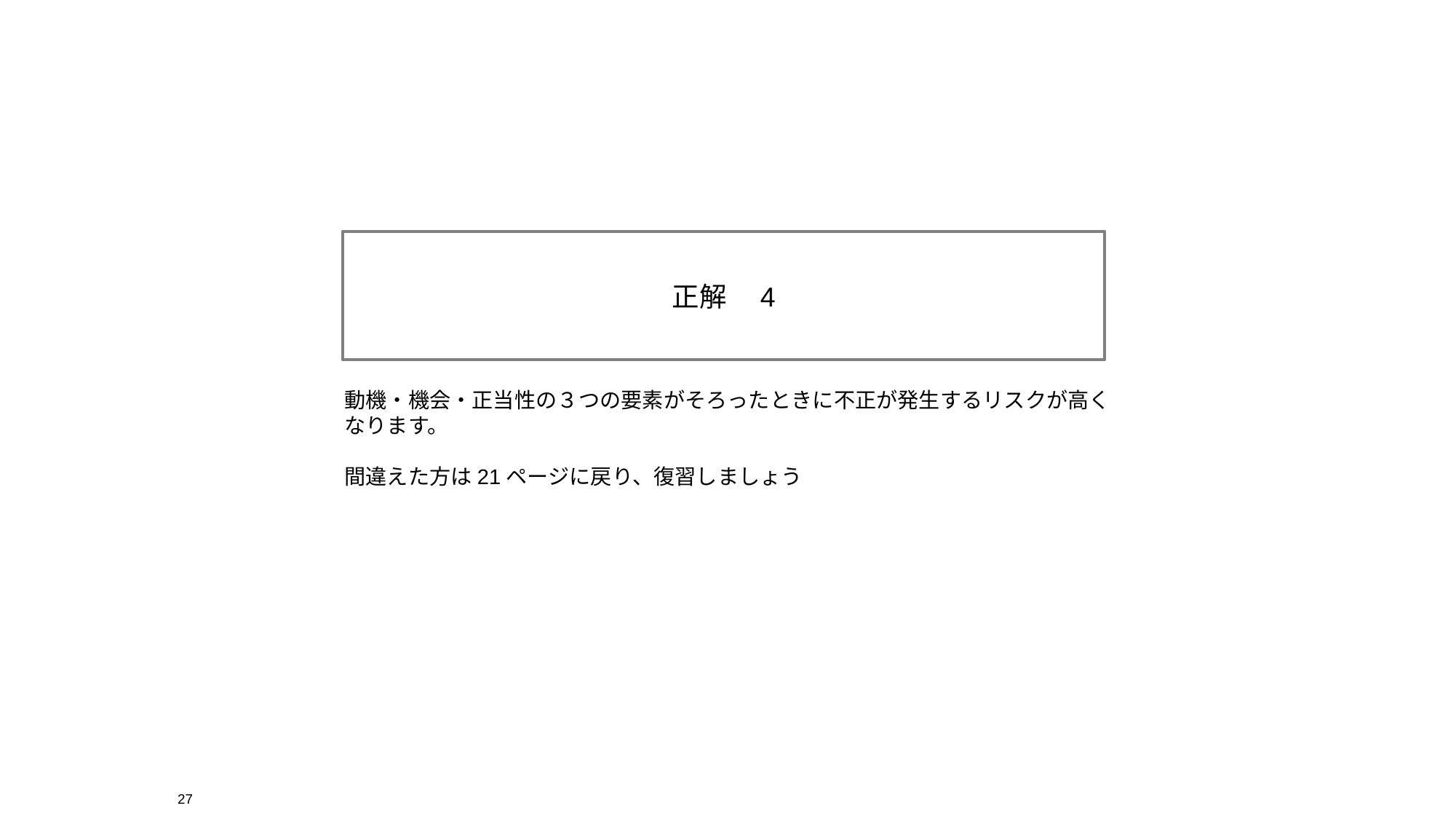

正解　4
動機・機会・正当性の３つの要素がそろったときに不正が発生するリスクが高くなります。

間違えた方は21ページに戻り、復習しましょう
27